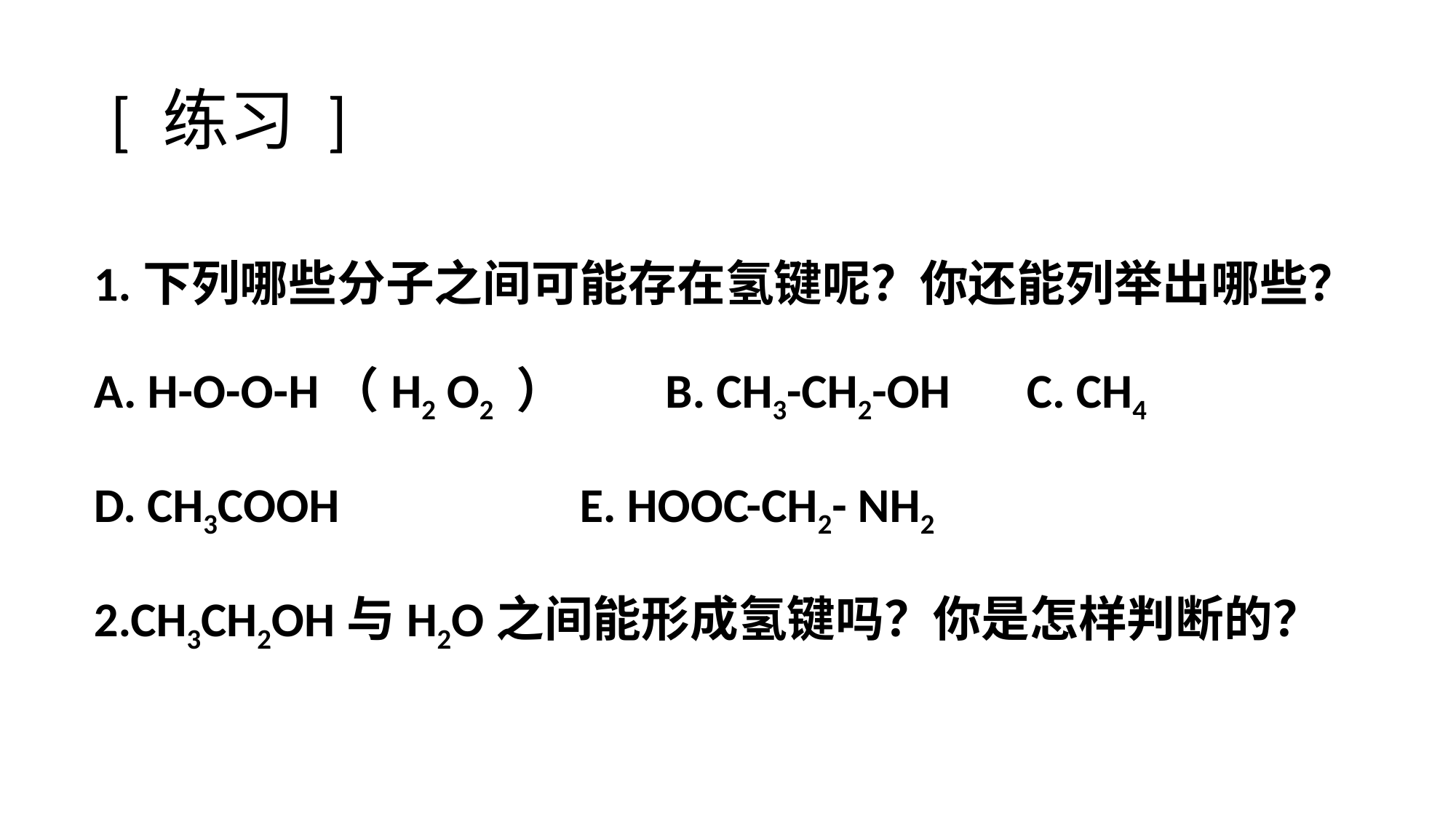

# [ 练习 ]
1.下列哪些分子之间可能存在氢键呢？你还能列举出哪些？
A. H-O-O-H（H2 O2 ）        B. CH3-CH2-OH       C. CH4
D. CH3COOH                      E. HOOC-CH2- NH2
2.CH3CH2OH与H2O之间能形成氢键吗？你是怎样判断的？